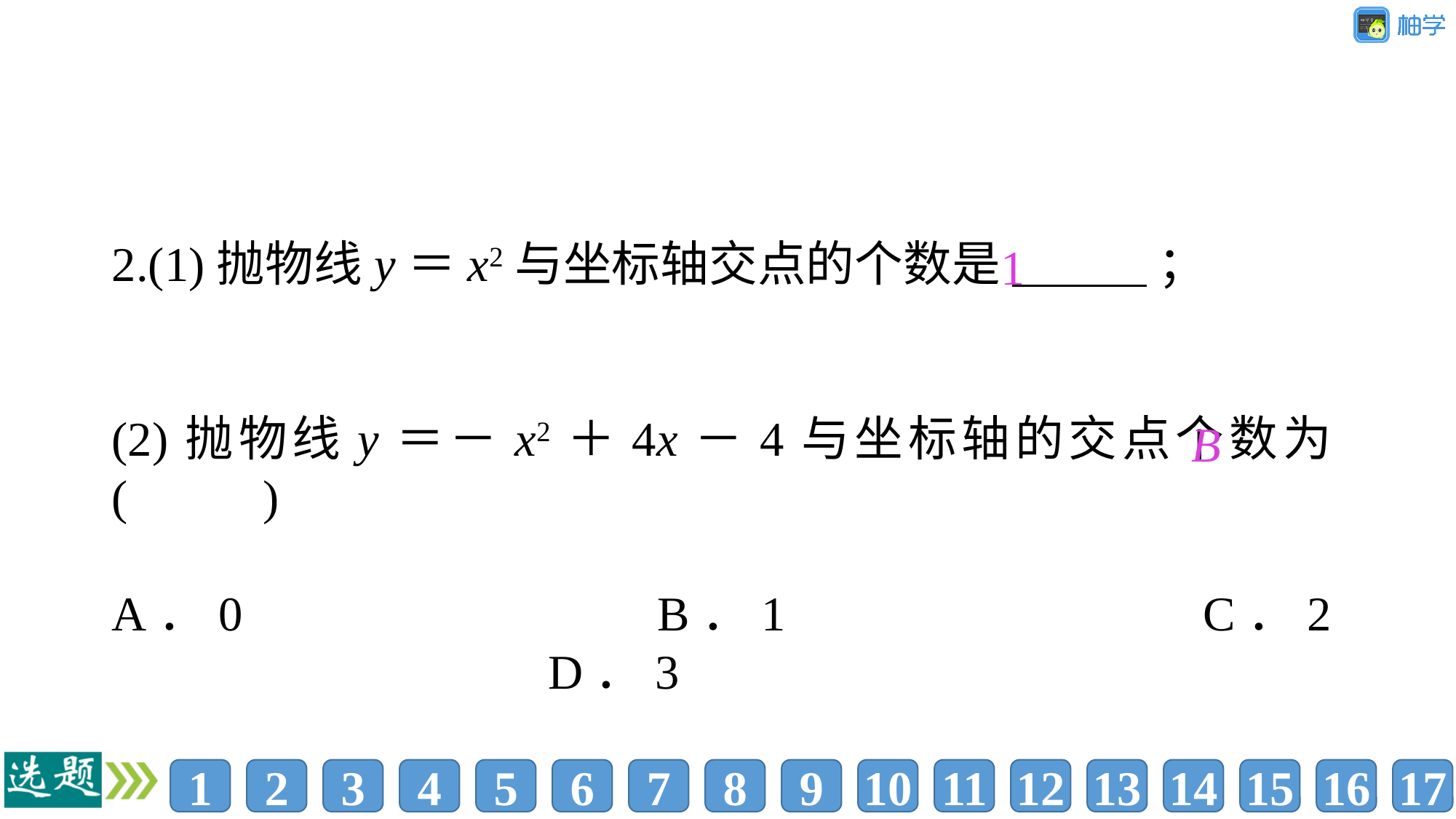

2.(1)抛物线y＝x2与坐标轴交点的个数是%////%；

(2)抛物线y＝－x2＋4x－4与坐标轴的交点个数为(%////%)

A．0				B．1				C．2				D．3
1
B